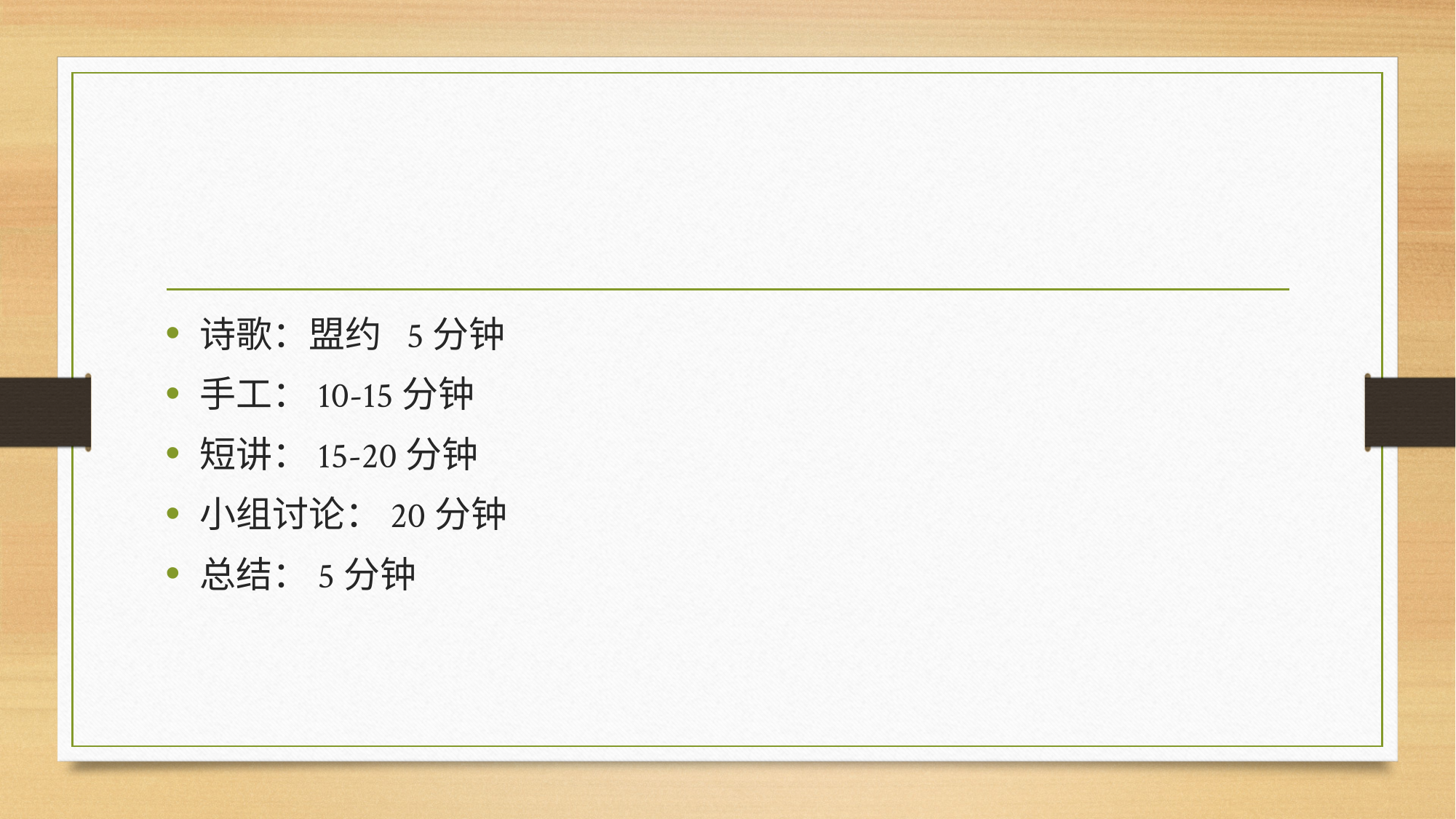

#
诗歌：盟约  5分钟
手工：10-15分钟
短讲：15-20分钟
小组讨论：20分钟
总结：5分钟